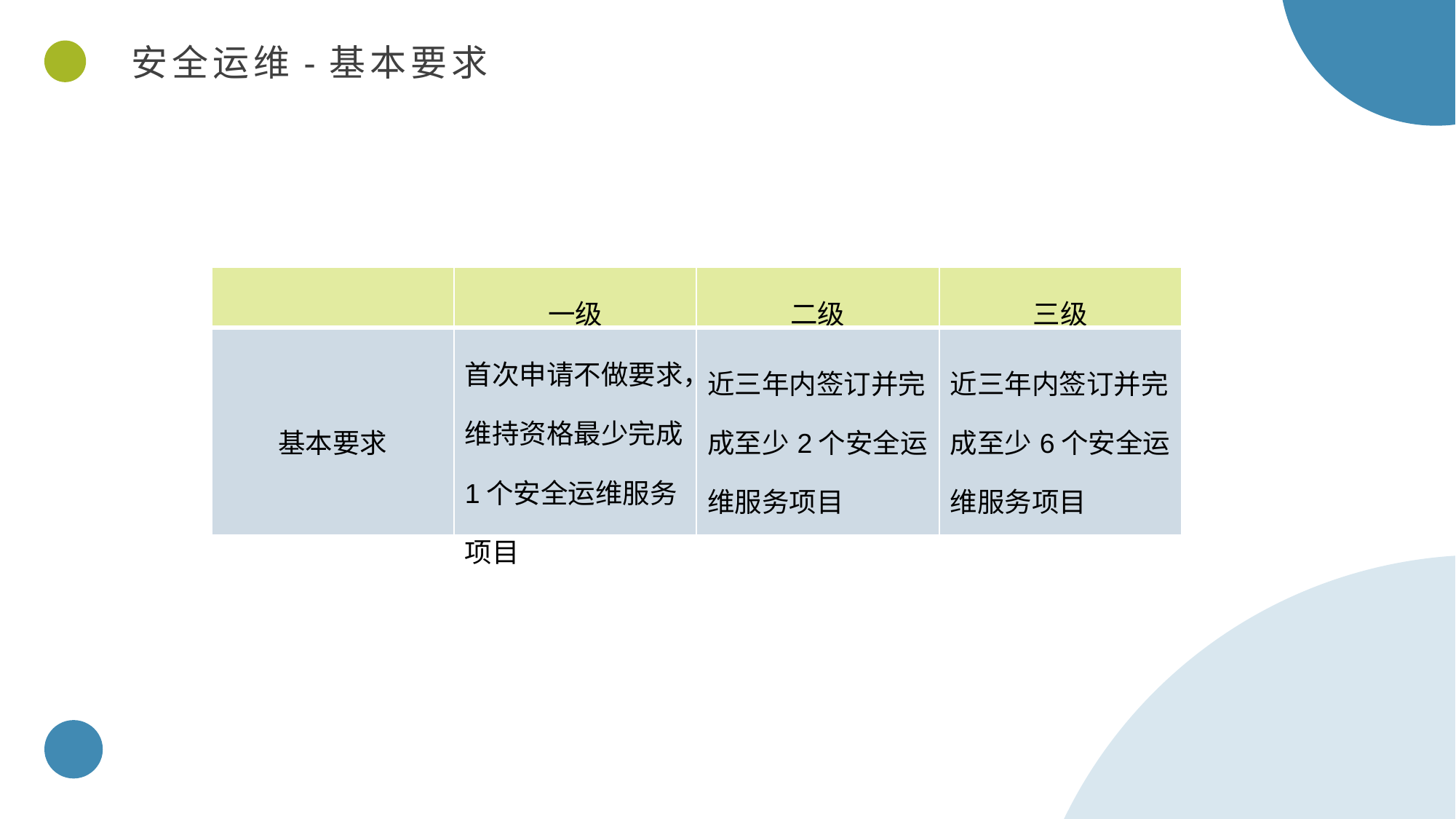

安全运维-基本要求

|  | 一级 | 二级 | 三级 |
| --- | --- | --- | --- |
| 基本要求 | 首次申请不做要求，维持资格最少完成1个安全运维服务项目 | 近三年内签订并完成至少2个安全运维服务项目 | 近三年内签订并完成至少6个安全运维服务项目 |
PPT模板 http://www.1ppt.com/moban/